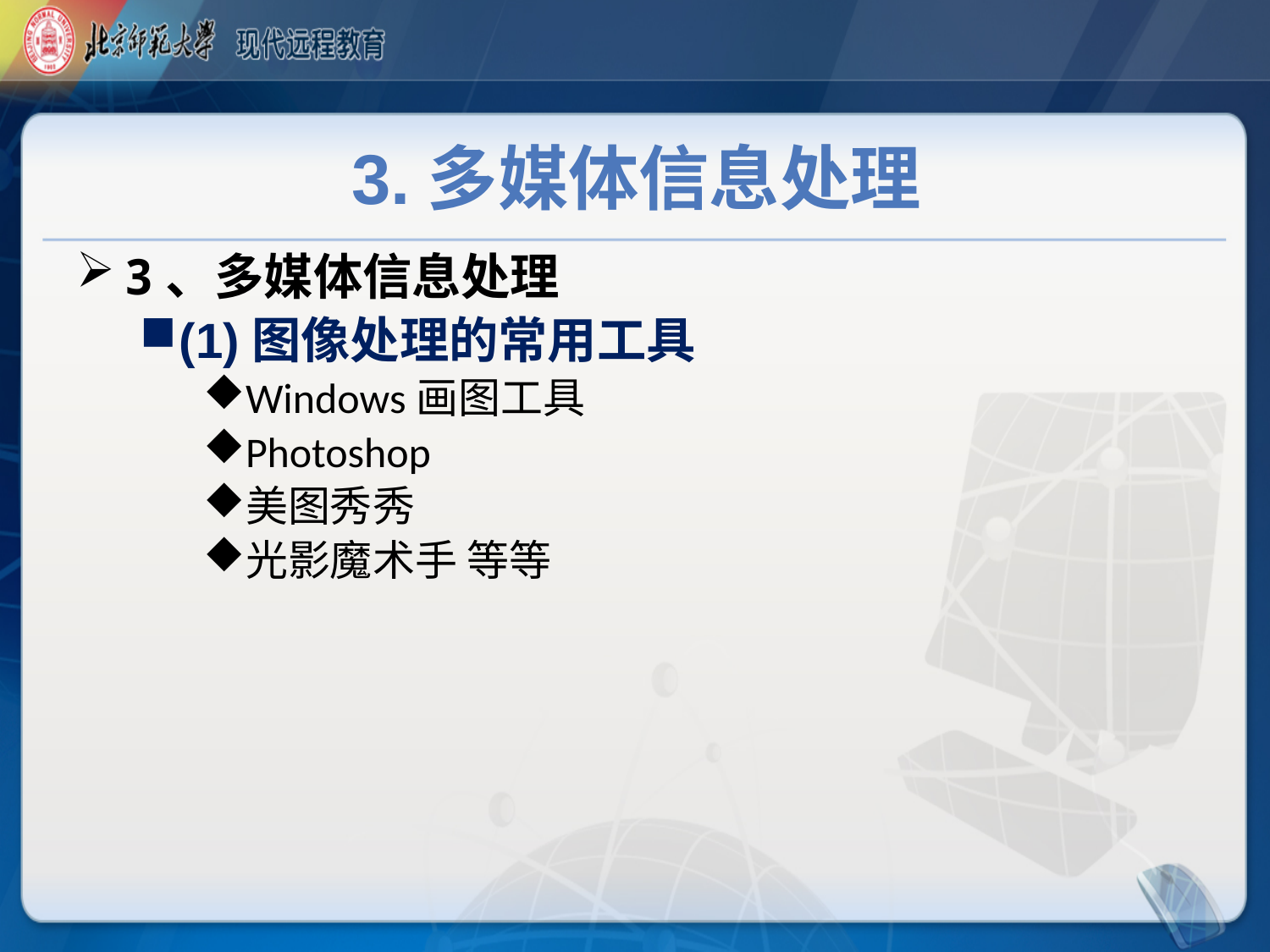

# 3.多媒体信息处理
3、多媒体信息处理
(1)图像处理的常用工具
Windows画图工具
Photoshop
美图秀秀
光影魔术手 等等